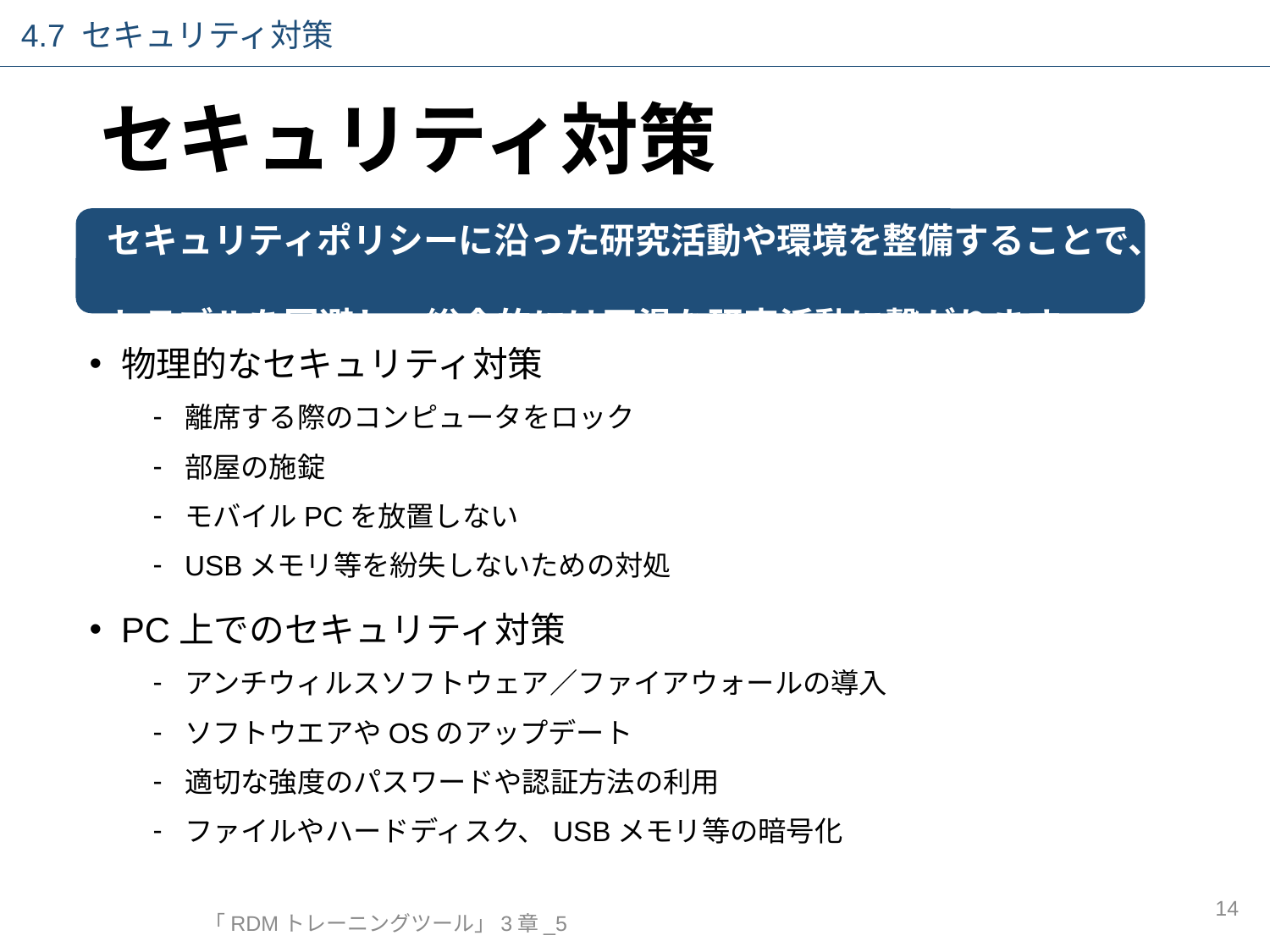

4.7 セキュリティ対策
# セキュリティ対策

セキュリティポリシーに沿った研究活動や環境を整備することで、
トラブルを回避し、総合的には円滑な研究活動に繋がります。
物理的なセキュリティ対策
離席する際のコンピュータをロック
部屋の施錠
モバイルPCを放置しない
USBメモリ等を紛失しないための対処
PC上でのセキュリティ対策
アンチウィルスソフトウェア／ファイアウォールの導入
ソフトウエアやOSのアップデート
適切な強度のパスワードや認証方法の利用
ファイルやハードディスク、USBメモリ等の暗号化
14
「RDMトレーニングツール」3章_5